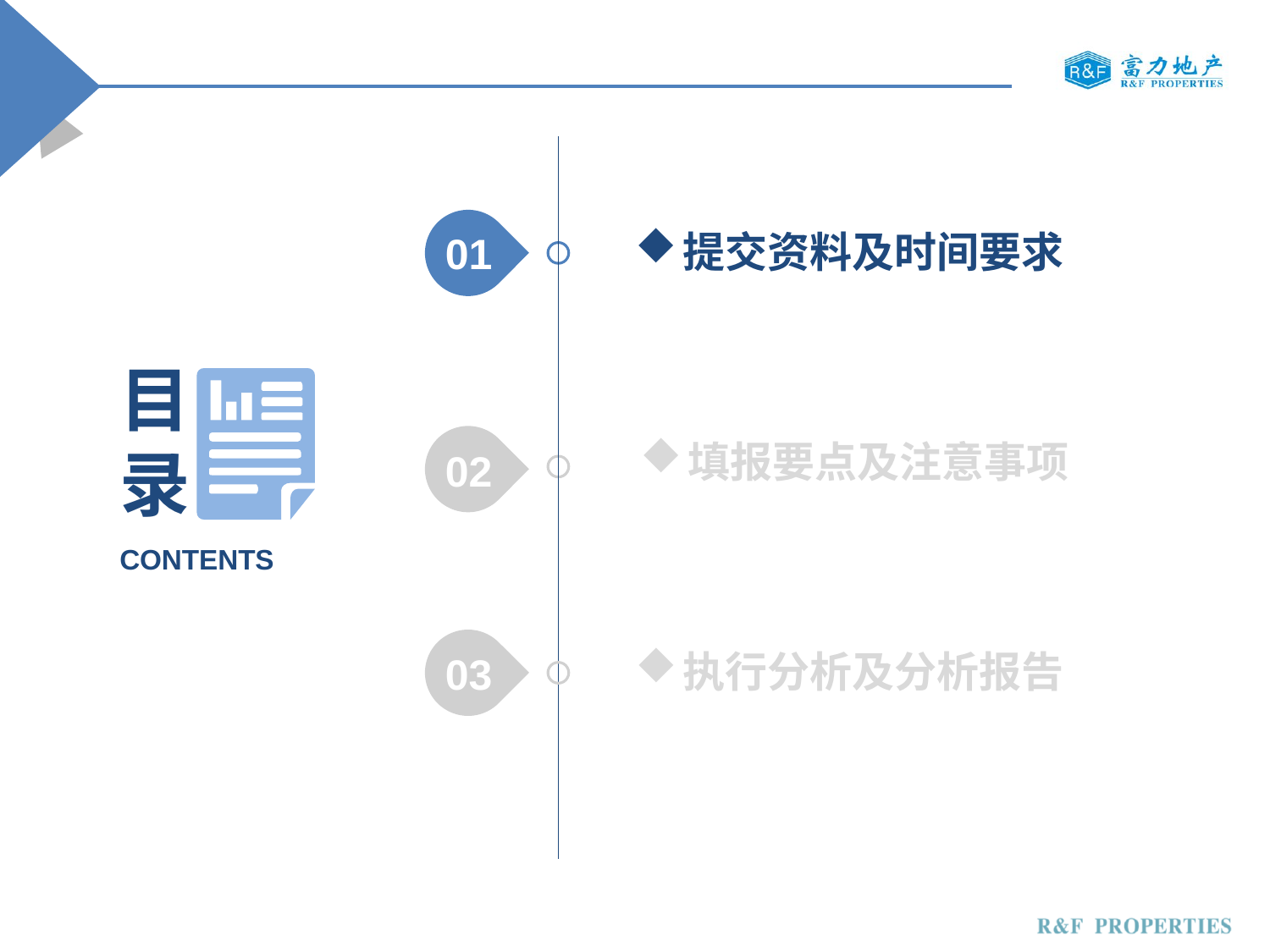

01

提交资料及时间要求
目录

CONTENTS

02

填报要点及注意事项

03

执行分析及分析报告